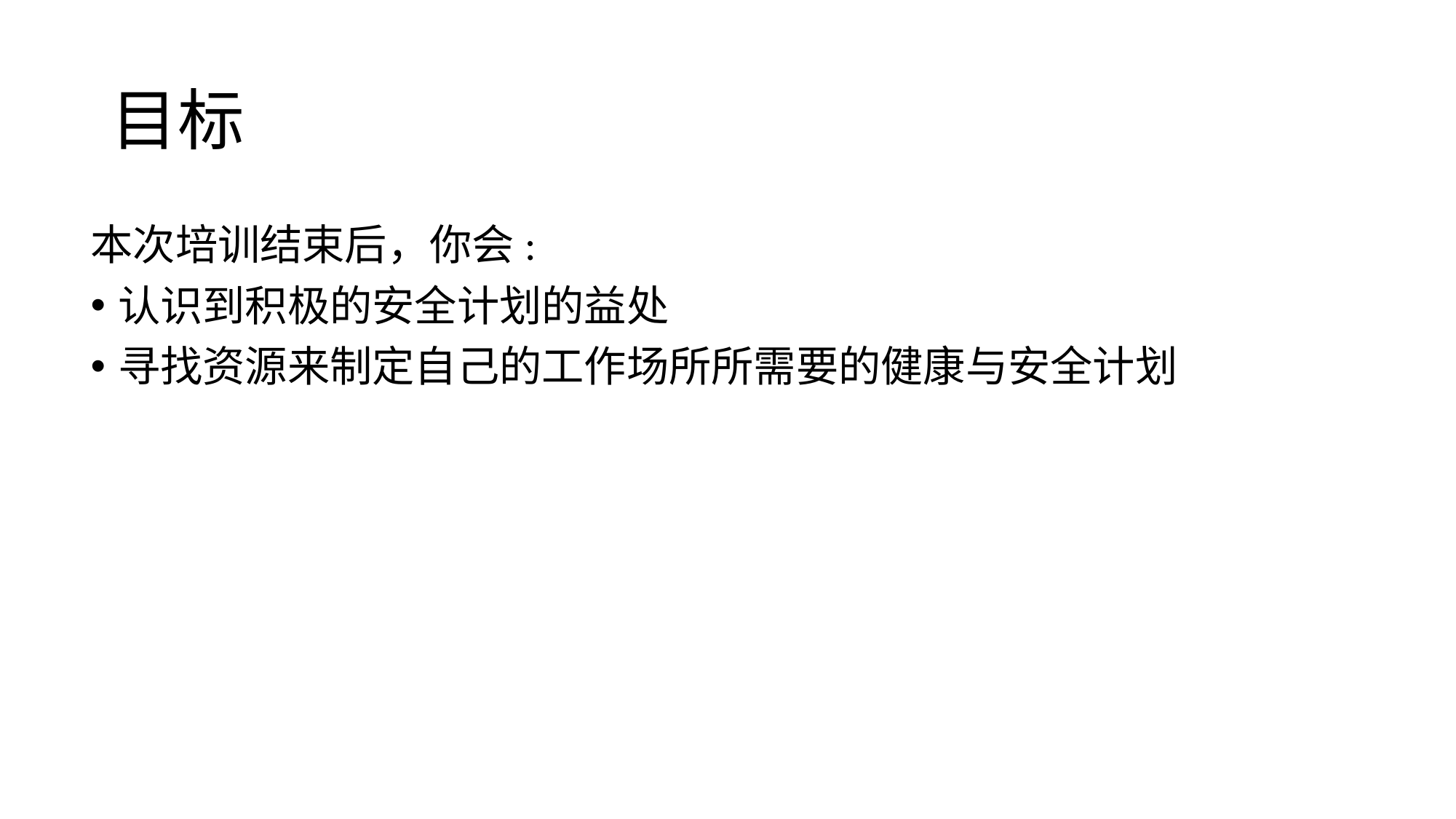

# 目标
本次培训结束后，你会:
认识到积极的安全计划的益处
寻找资源来制定自己的工作场所所需要的健康与安全计划